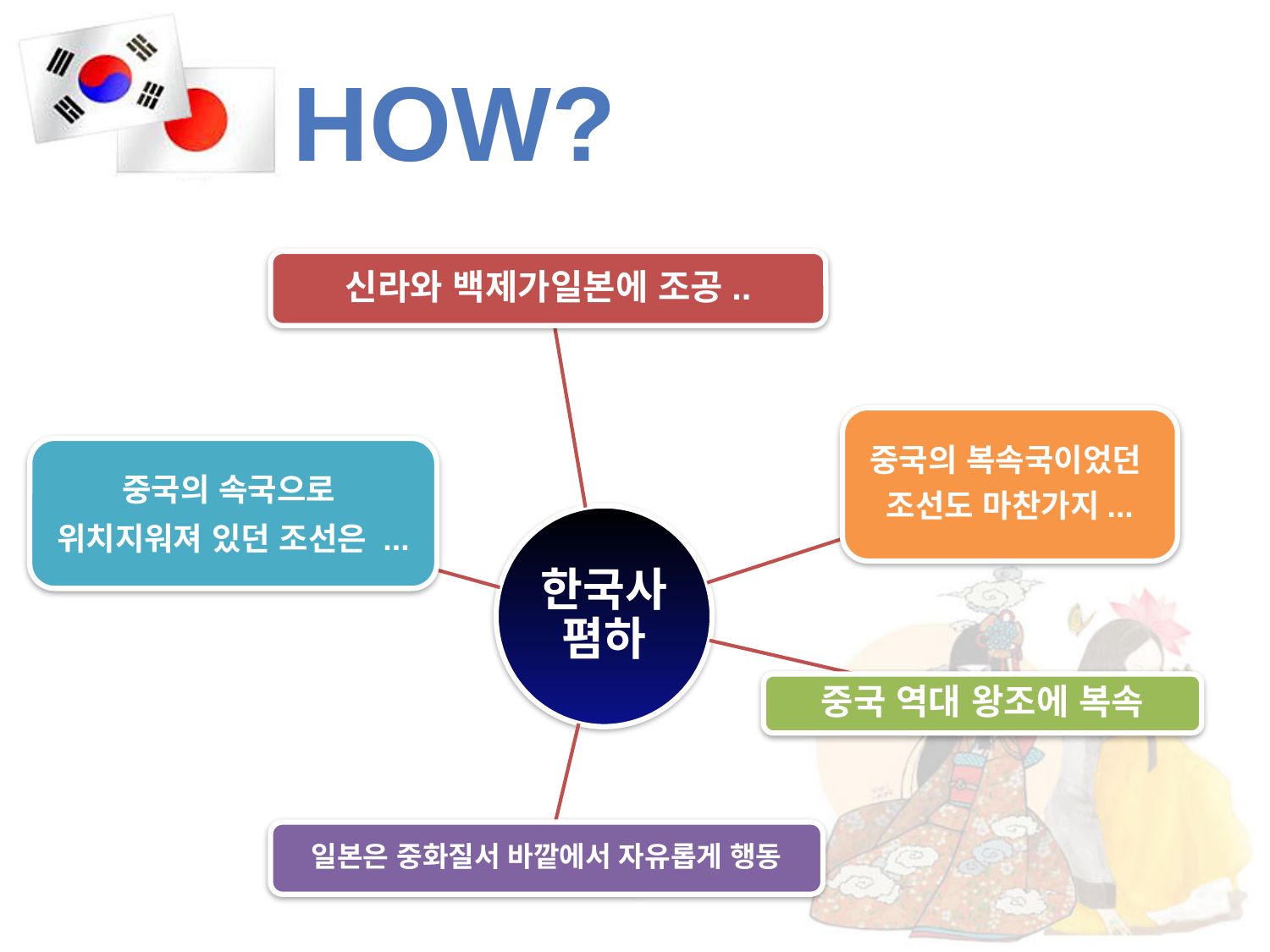

# how?
정미 7조약
한국사폄하

신라와 백제가일본에 조공..

중국 역대 왕조에 복속

일본은 중화질서 바깥에서 자유롭게 행동

중국의 속국으로
위치지워져 있던 조선은 ...

중국의 복속국이었던
조선도 마찬가지...